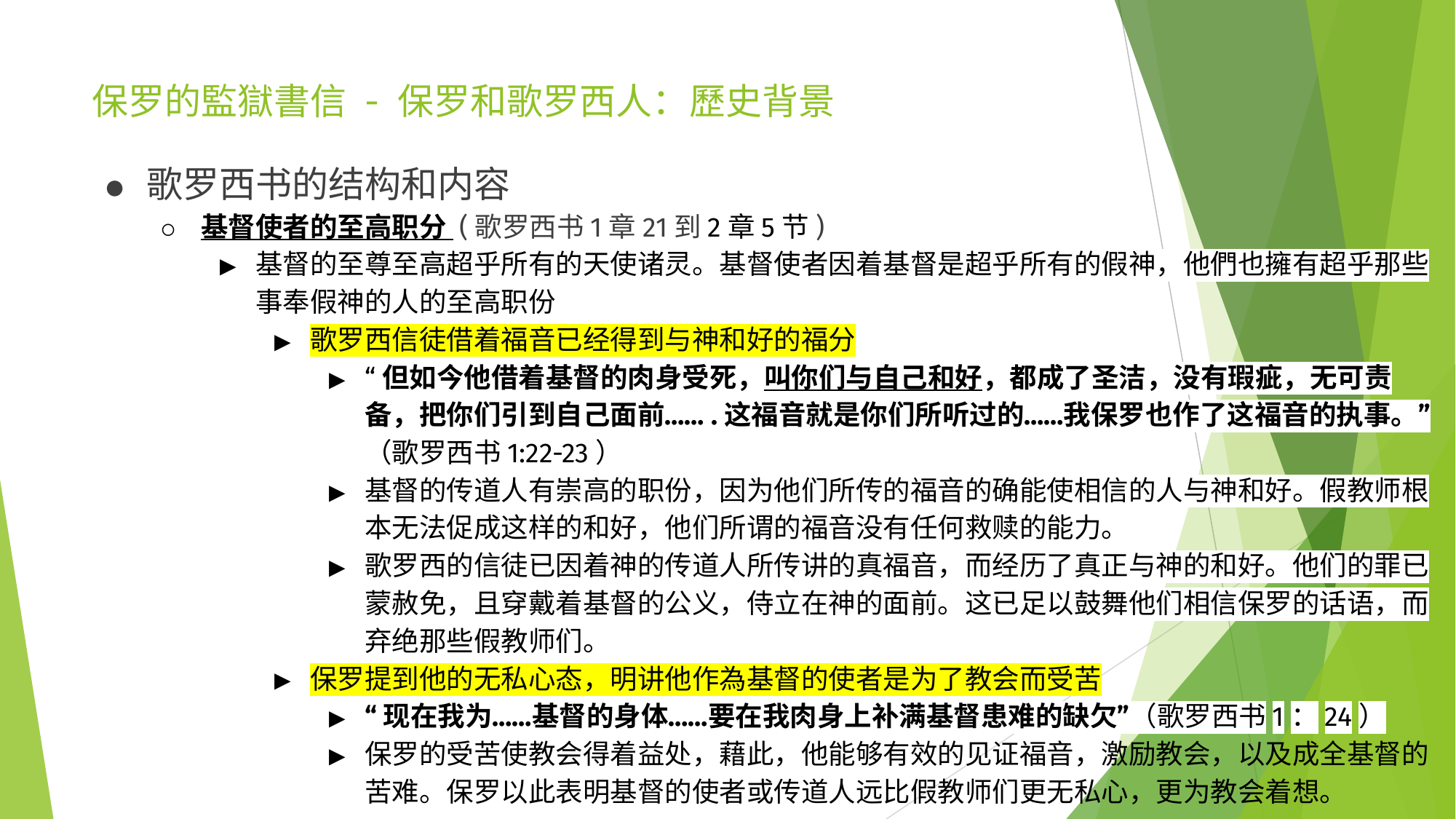

# 保罗的監獄書信 - 保罗和歌罗西人：歷史背景
歌罗西书的结构和内容
基督使者的至高职分 (歌罗西书1章21到2章5节)
基督的至尊至高超乎所有的天使诸灵。基督使者因着基督是超乎所有的假神，他們也擁有超乎那些事奉假神的人的至高职份
歌罗西信徒借着福音已经得到与神和好的福分
“但如今他借着基督的肉身受死，叫你们与自己和好，都成了圣洁，没有瑕疵，无可责备，把你们引到自己面前…….这福音就是你们所听过的……我保罗也作了这福音的执事。”（歌罗西书1:22-23）
基督的传道人有崇高的职份，因为他们所传的福音的确能使相信的人与神和好。假教师根本无法促成这样的和好，他们所谓的福音没有任何救赎的能力。
歌罗西的信徒已因着神的传道人所传讲的真福音，而经历了真正与神的和好。他们的罪已蒙赦免，且穿戴着基督的公义，侍立在神的面前。这已足以鼓舞他们相信保罗的话语，而弃绝那些假教师们。
保罗提到他的无私心态，明讲他作為基督的使者是为了教会而受苦
“现在我为……基督的身体……要在我肉身上补满基督患难的缺欠”（歌罗西书1：24）
保罗的受苦使教会得着益处，藉此，他能够有效的见证福音，激励教会，以及成全基督的苦难。保罗以此表明基督的使者或传道人远比假教师们更无私心，更为教会着想。